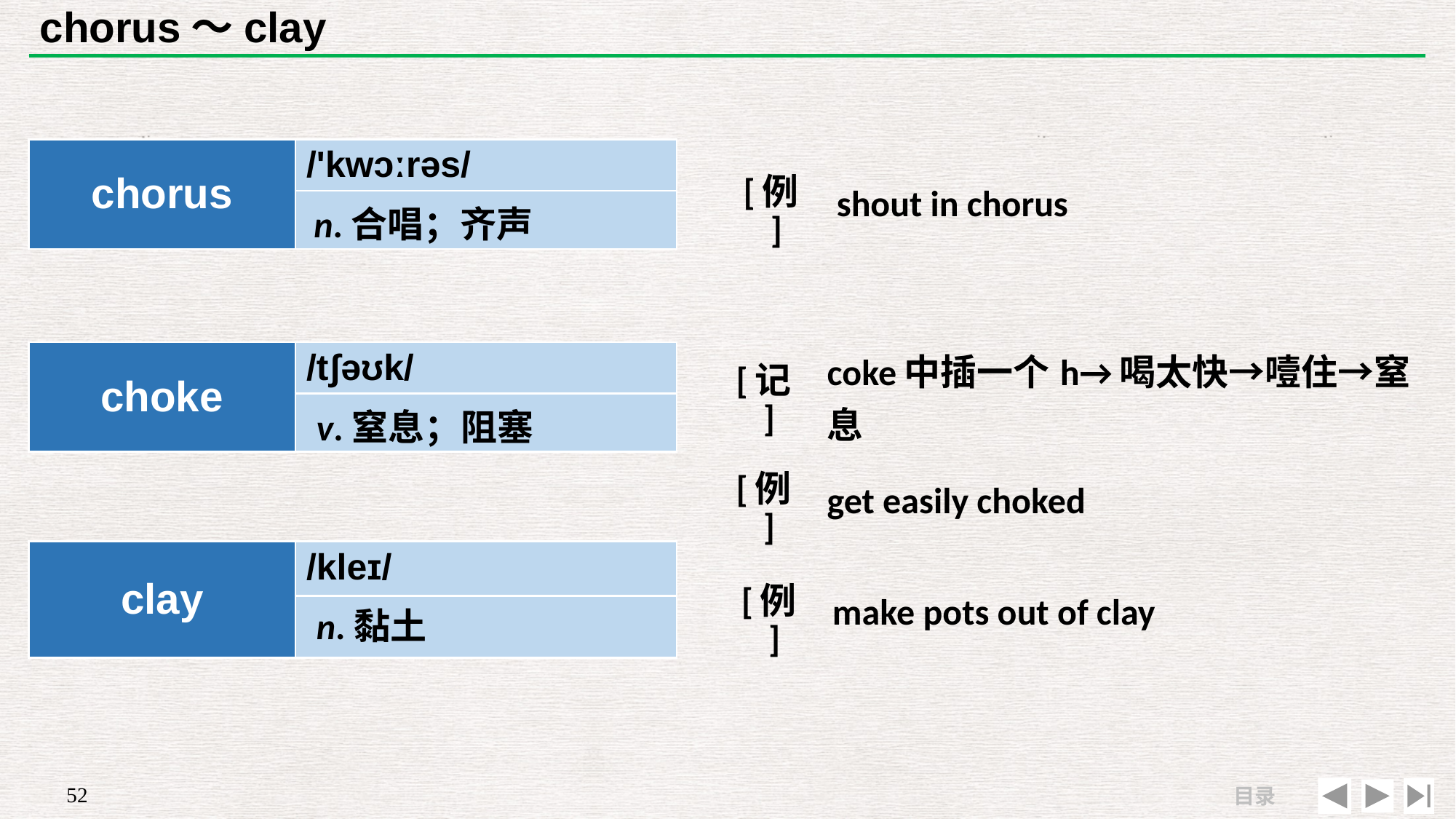

# chorus～clay

|  |  |
| --- | --- |
| [例] | shout in chorus |
| chorus | /'kwɔːrəs/ |
| --- | --- |
|  |  |
n.合唱；齐声
| [记] | coke中插一个h→喝太快→噎住→窒息 |
| --- | --- |
| [例] | get easily choked |
| choke | /tʃəʊk/ |
| --- | --- |
|  |  |
v.窒息；阻塞
| clay | /kleɪ/ |
| --- | --- |
|  |  |
| [例] | make pots out of clay |
| --- | --- |
|  |  |
n.黏土